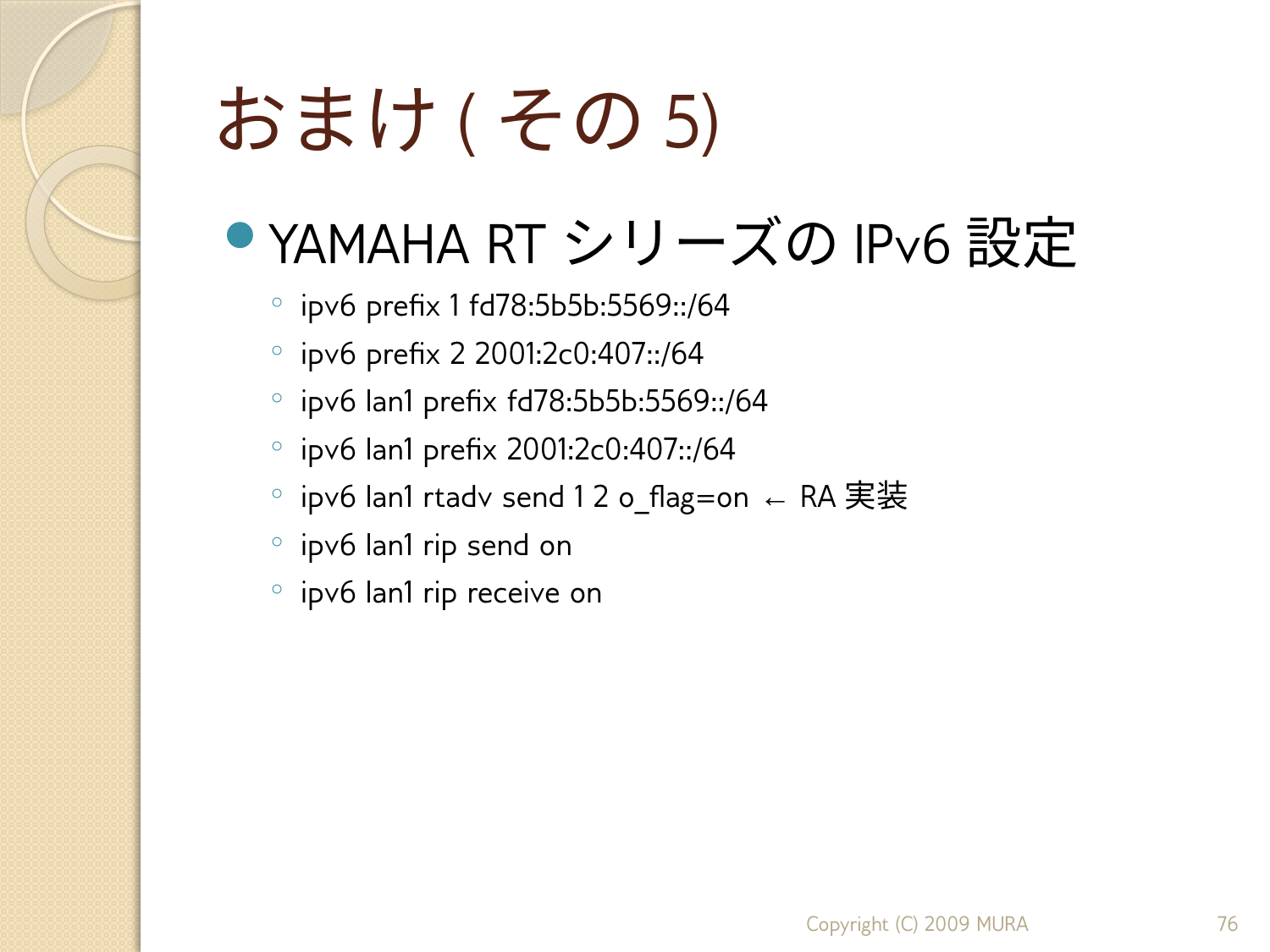

# おまけ(その5)
YAMAHA RTシリーズのIPv6設定
ipv6 prefix 1 fd78:5b5b:5569::/64
ipv6 prefix 2 2001:2c0:407::/64
ipv6 lan1 prefix fd78:5b5b:5569::/64
ipv6 lan1 prefix 2001:2c0:407::/64
ipv6 lan1 rtadv send 1 2 o_flag=on ← RA実装
ipv6 lan1 rip send on
ipv6 lan1 rip receive on
Copyright (C) 2009 MURA
76